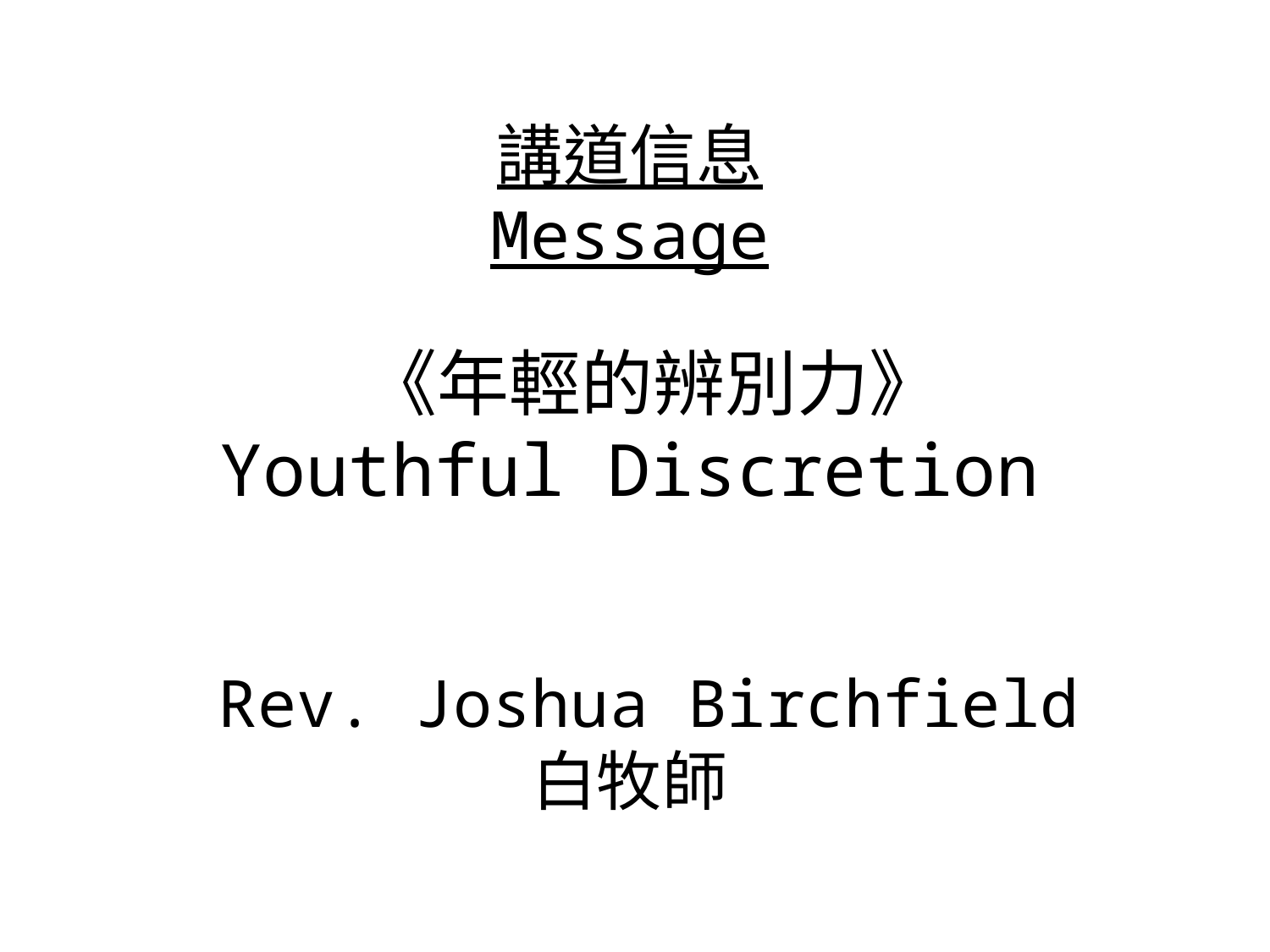

# 講道信息 Message 《年輕的辨別力》 Youthful Discretion Rev. Joshua Birchfield 白牧師